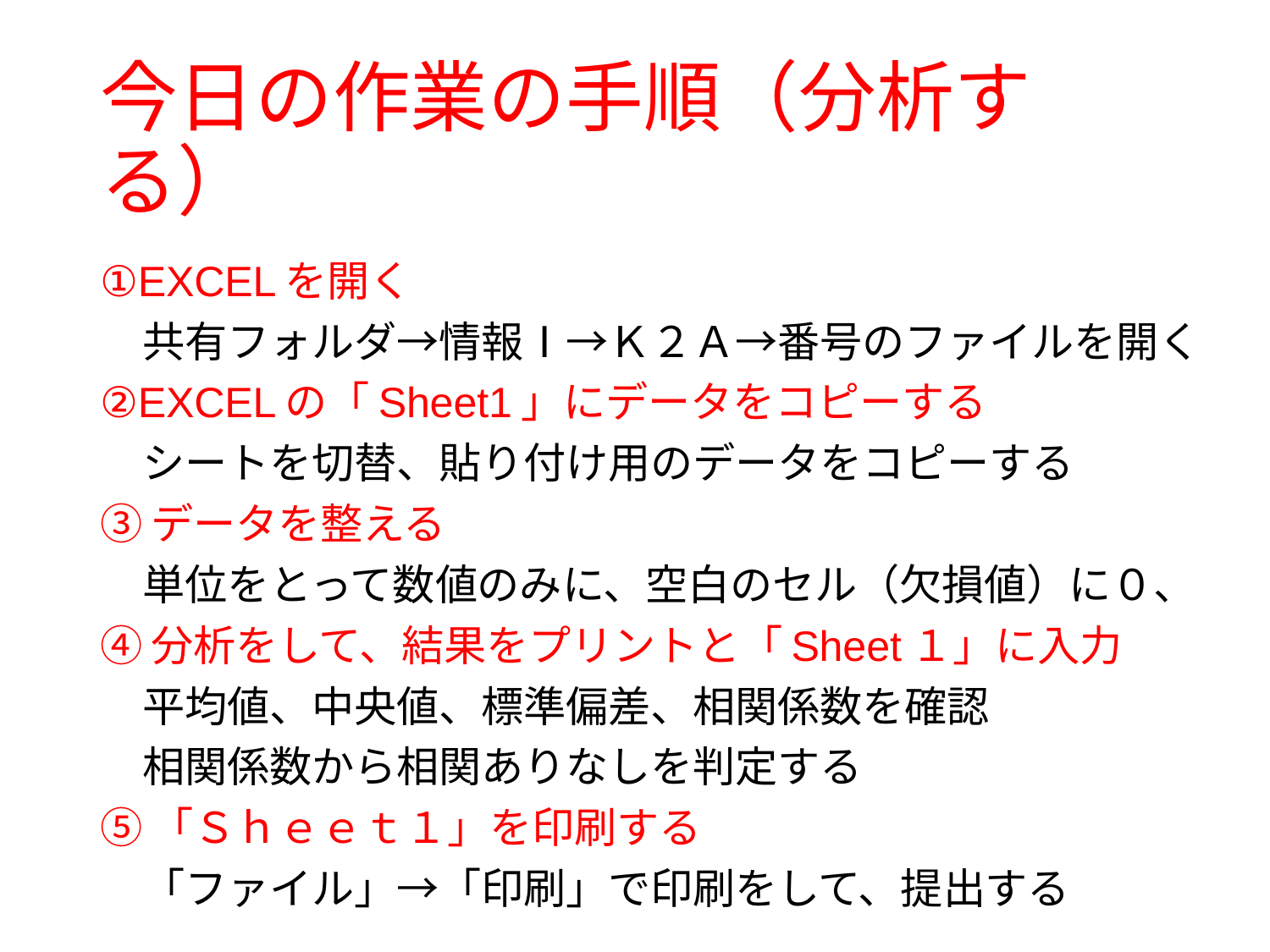

# 今日の作業の手順（分析する）
①EXCELを開く
　共有フォルダ→情報Ⅰ→Ｋ２Ａ→番号のファイルを開く
②EXCELの「Sheet1」にデータをコピーする
　シートを切替、貼り付け用のデータをコピーする
③データを整える
　単位をとって数値のみに、空白のセル（欠損値）に０、
④分析をして、結果をプリントと「Sheet１」に入力
　平均値、中央値、標準偏差、相関係数を確認
　相関係数から相関ありなしを判定する
⑤「Ｓｈｅｅｔ１」を印刷する
　「ファイル」→「印刷」で印刷をして、提出する